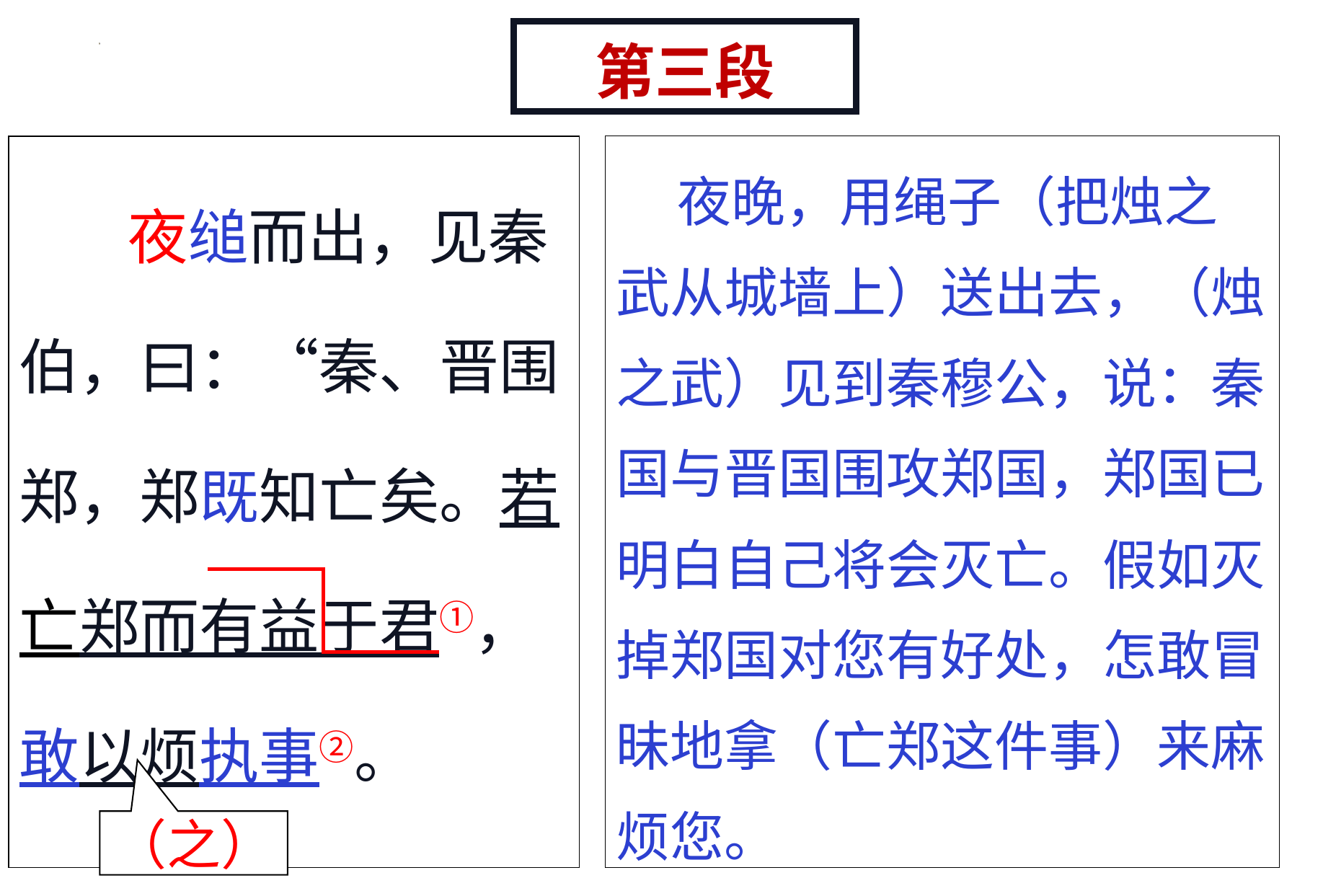

第三段
    夜晚，用绳子（把烛之武从城墙上）送出去，（烛之武）见到秦穆公，说：秦国与晋国围攻郑国，郑国已明白自己将会灭亡。假如灭掉郑国对您有好处，怎敢冒昧地拿（亡郑这件事）来麻烦您。
       夜缒而出，见秦伯，曰：“秦、晋围郑，郑既知亡矣。若亡郑而有益于君①，敢以烦执事②。
夜：名作状，在夜里
缒：用绳子拴着人或物从上往下送
既：已经
①状语后置
敢：自言冒昧的谦辞
执事：办事的官员，代指对方（秦穆公）
②省略句

（之）